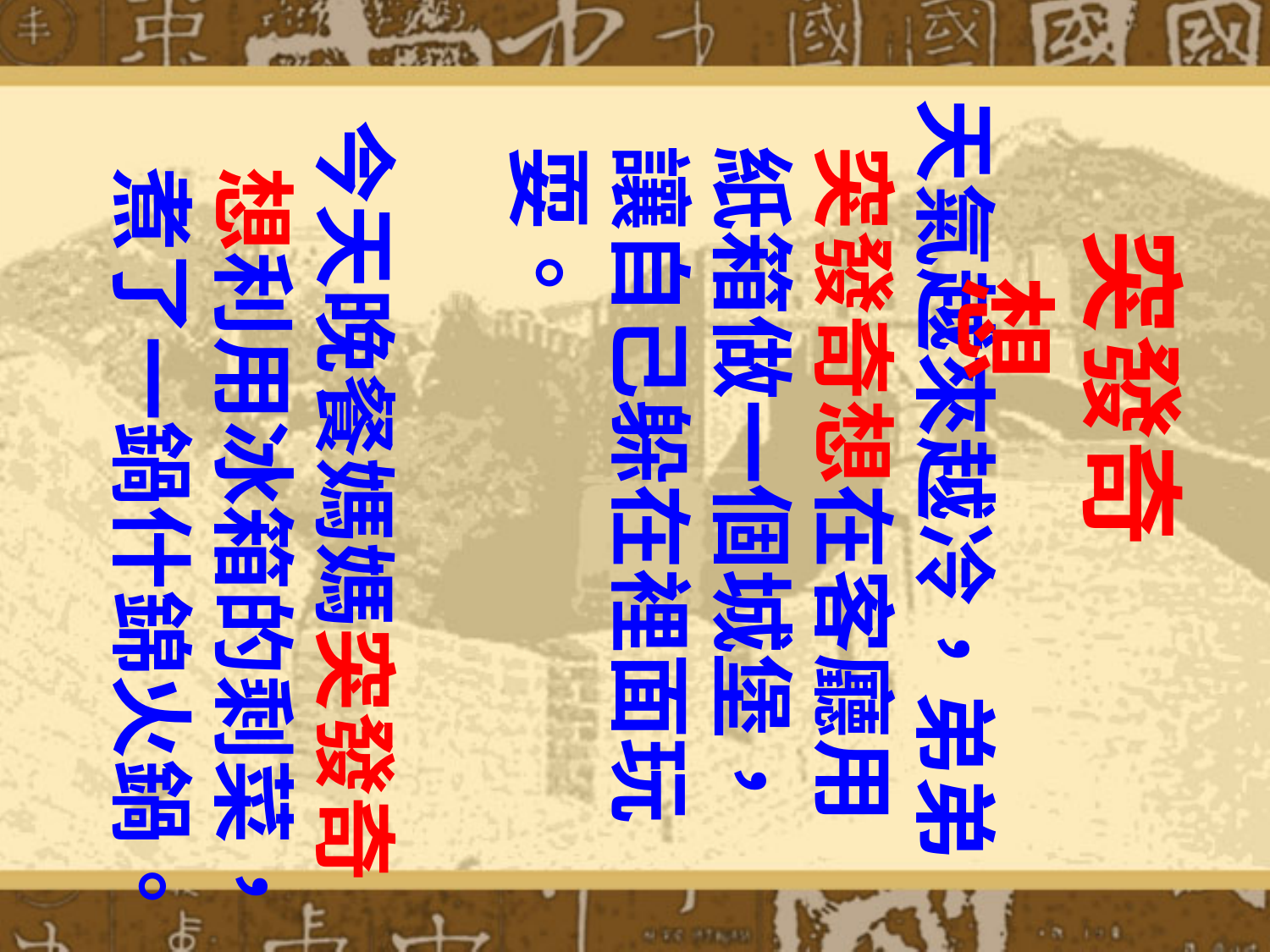

天氣越來越冷，弟弟突發奇想在客廳用紙箱做一個城堡，讓自己躲在裡面玩耍。
今天晚餐媽媽突發奇想利用冰箱的剩菜，煮了一鍋什錦火鍋。
突發奇想